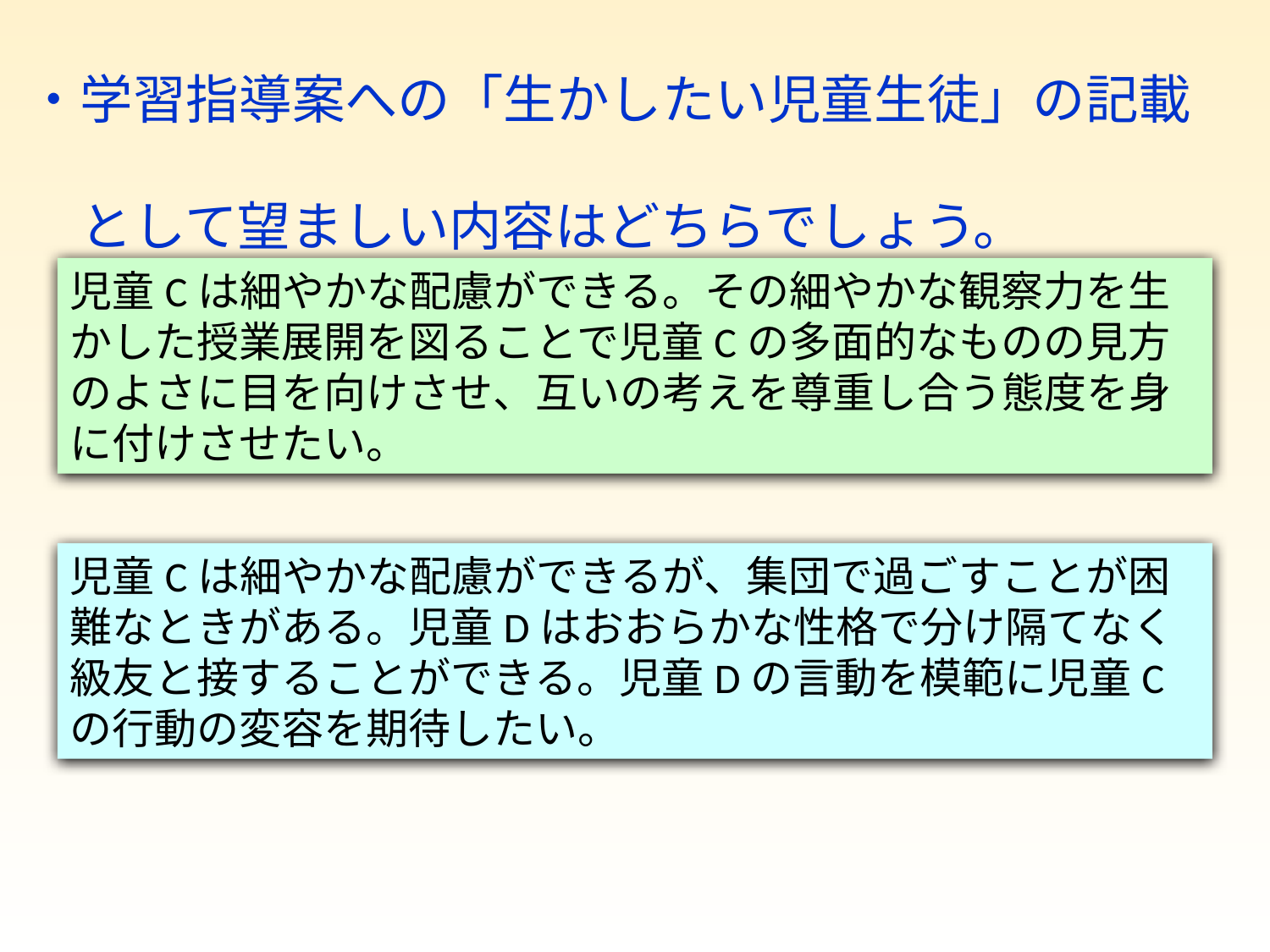

・学習指導案への「生かしたい児童生徒」の記載
　として望ましい内容はどちらでしょう。
児童Cは細やかな配慮ができる。その細やかな観察力を生かした授業展開を図ることで児童Cの多面的なものの見方のよさに目を向けさせ、互いの考えを尊重し合う態度を身に付けさせたい。
児童Cは細やかな配慮ができるが、集団で過ごすことが困難なときがある。児童Dはおおらかな性格で分け隔てなく級友と接することができる。児童Dの言動を模範に児童Cの行動の変容を期待したい。